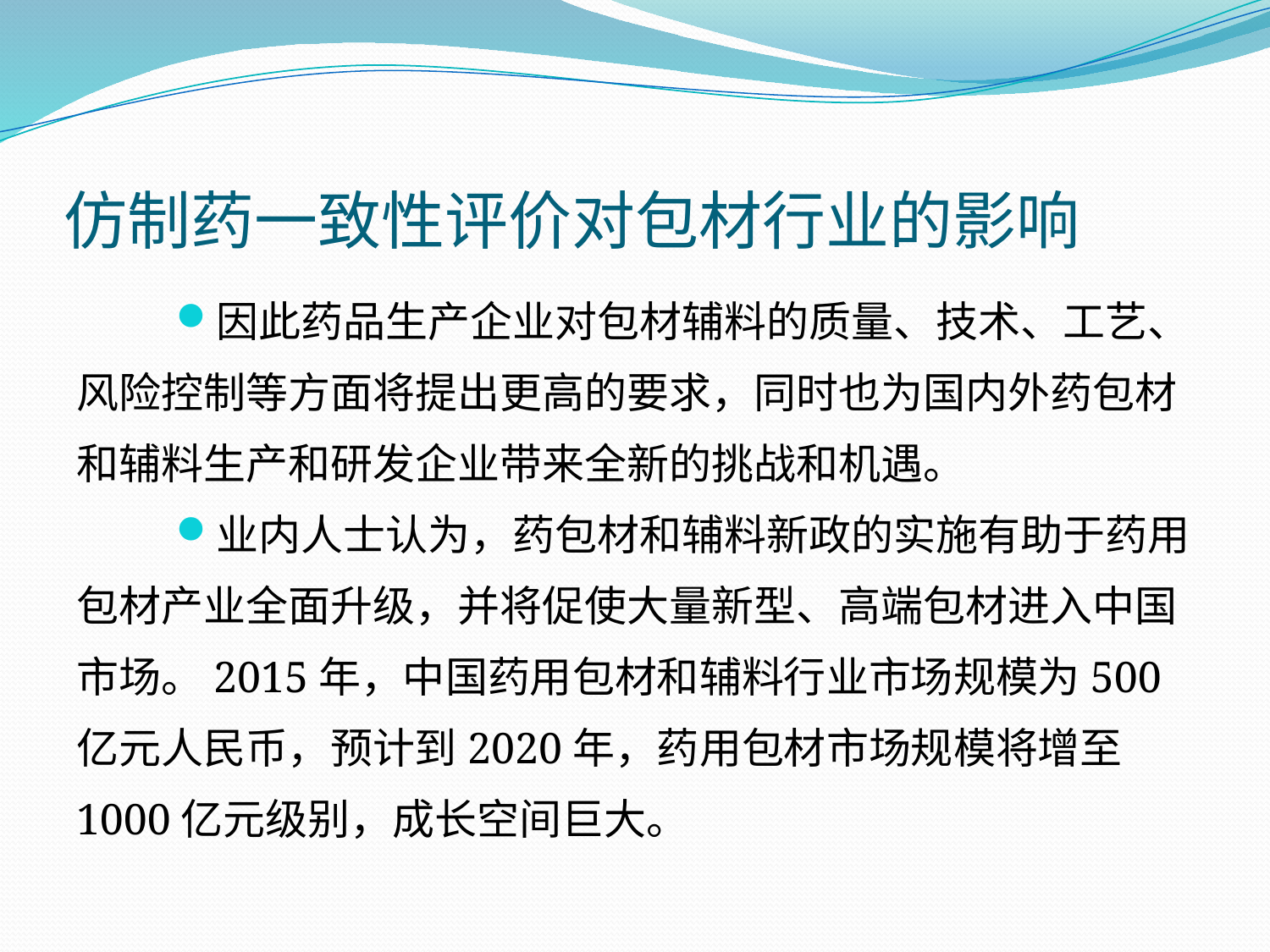

仿制药一致性评价对包材行业的影响
因此药品生产企业对包材辅料的质量、技术、工艺、风险控制等方面将提出更高的要求，同时也为国内外药包材和辅料生产和研发企业带来全新的挑战和机遇。
业内人士认为，药包材和辅料新政的实施有助于药用包材产业全面升级，并将促使大量新型、高端包材进入中国市场。2015年，中国药用包材和辅料行业市场规模为500亿元人民币，预计到2020年，药用包材市场规模将增至1000亿元级别，成长空间巨大。